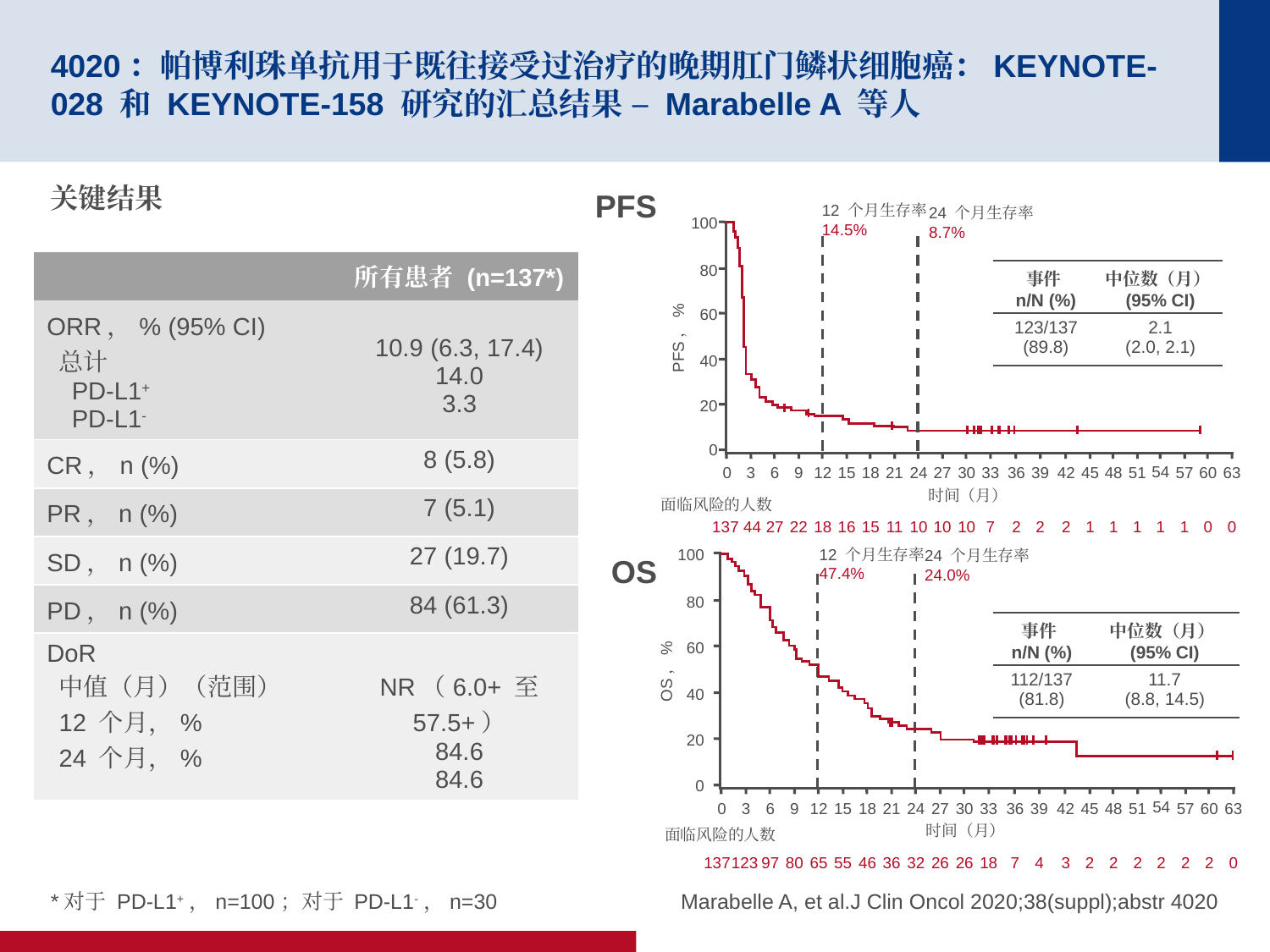

# 4020：帕博利珠单抗用于既往接受过治疗的晚期肛门鳞状细胞癌：KEYNOTE-028 和 KEYNOTE-158 研究的汇总结果 – Marabelle A 等人
关键结果

PFS
12 个月生存率
14.5%
24 个月生存率
8.7%
100

80

60

PFS，%
40

20

0

时间（月）
面临风险的人数

0
3

6
9

12
15

18
21

24
27

30
33

36
39

42
45

48
51

54
57

60
63
137
44
27
22
18
16
15
11
10
10
10
7
2
2
2
1
1
1
1
1
0
0
|  | 所有患者 (n=137\*) |
| --- | --- |
| ORR，% (95% CI) 总计 PD-L1+ PD-L1- | 10.9 (6.3, 17.4) 14.0 3.3 |
| CR，n (%) | 8 (5.8) |
| PR，n (%) | 7 (5.1) |
| SD，n (%) | 27 (19.7) |
| PD，n (%) | 84 (61.3) |
| DoR 中值（月）（范围） 12 个月，% 24 个月，% | NR（6.0+ 至 57.5+） 84.6 84.6 |
| 事件 n/N (%) | 中位数（月） (95% CI) |
| --- | --- |
| 123/137 (89.8) | 2.1 (2.0, 2.1) |
100
12 个月生存率
47.4%
24 个月生存率
24.0%

80

60

OS，%
40

20

0

0
3

6
9

12
15

18
21

24
27

30
33

36
39

42
45

48
51

54
57

60
63
时间（月）
137
123
97
80
65
55
46
36
32
26
26
18
7
4
3
2
2
2
2
2
2
0
面临风险的人数
OS
| 事件 n/N (%) | 中位数（月） (95% CI) |
| --- | --- |
| 112/137 (81.8) | 11.7 (8.8, 14.5) |
*对于 PD-L1+，n=100；对于 PD-L1-，n=30
Marabelle A, et al.J Clin Oncol 2020;38(suppl);abstr 4020